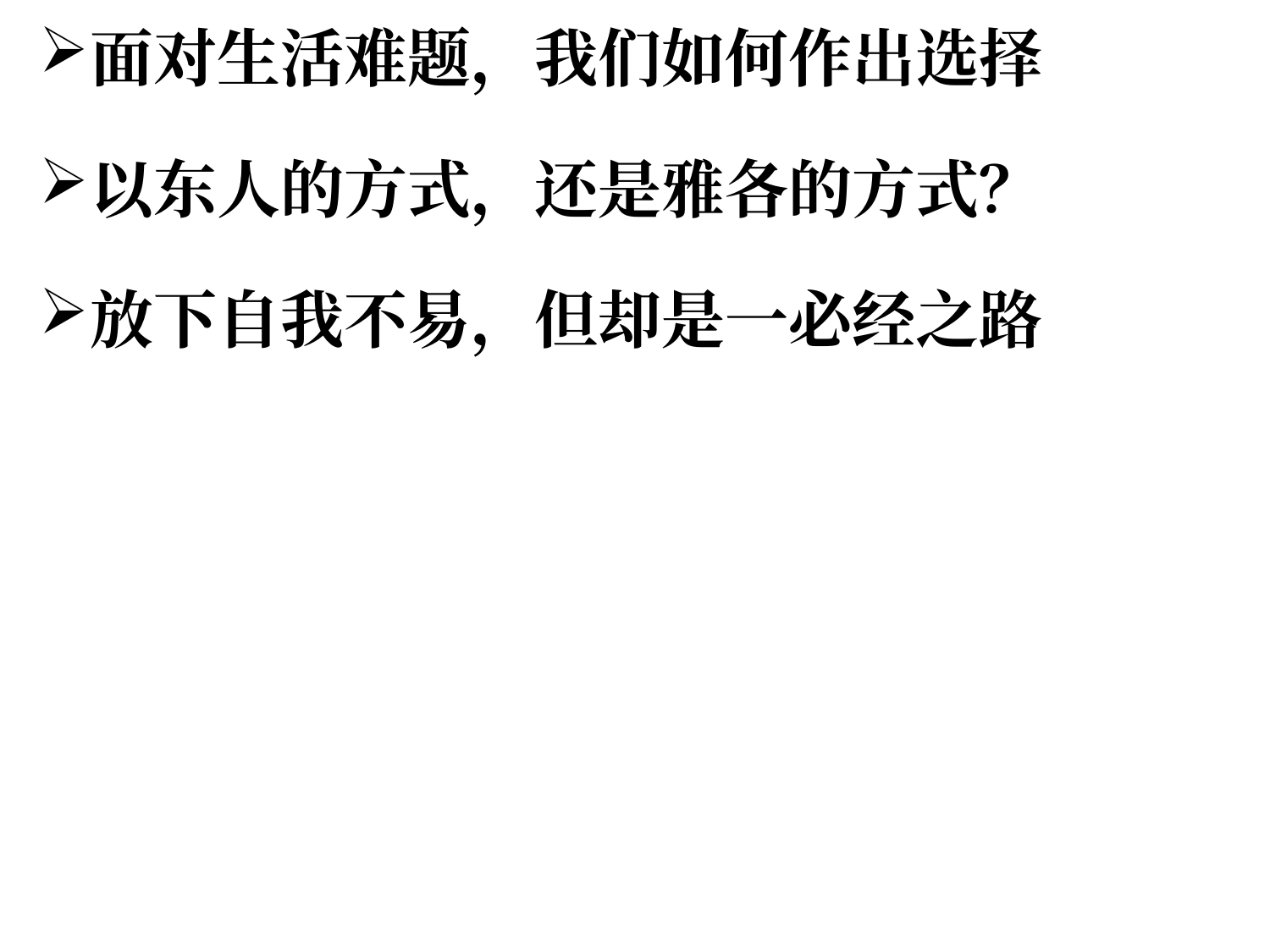

面对生活难题，我们如何作出选择

以东人的方式，还是雅各的方式？

放下自我不易，但却是一必经之路